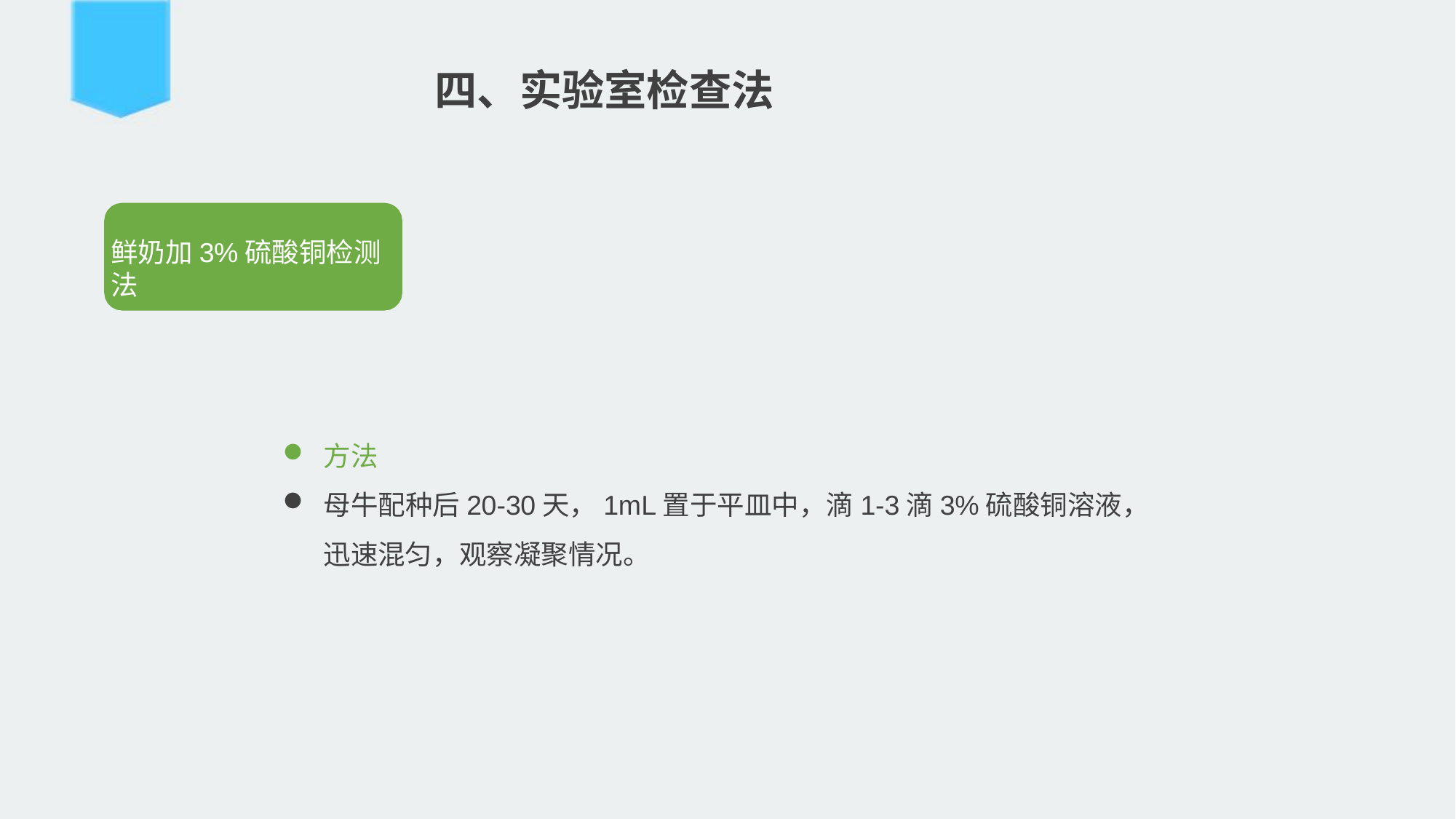

#
四、实验室检查法

鲜奶加3%硫酸铜检测法
方法
母牛配种后20-30天，1mL置于平皿中，滴1-3滴3%硫酸铜溶液，
迅速混匀，观察凝聚情况。